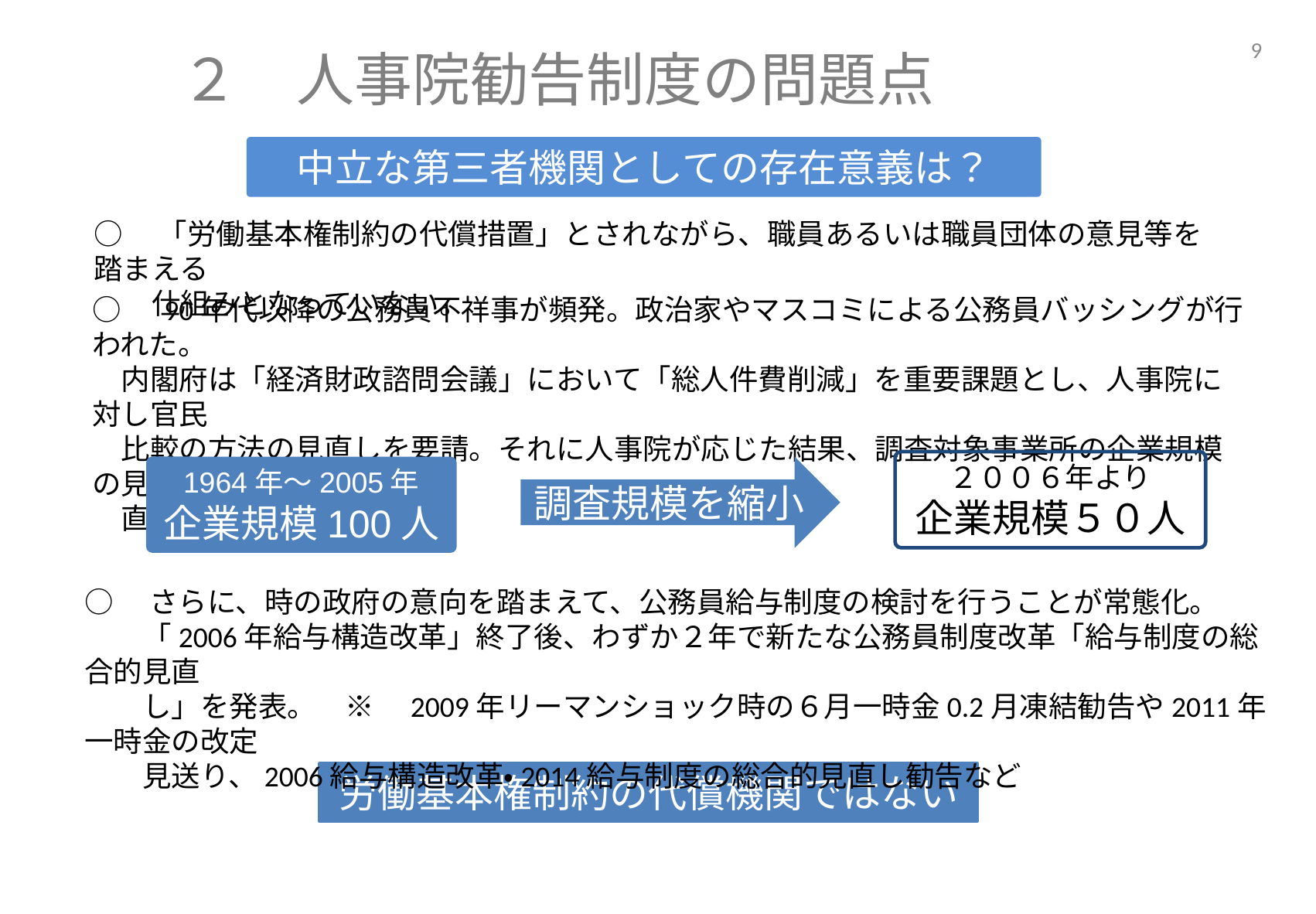

9
# ２　人事院勧告制度の問題点

中立な第三者機関としての存在意義は？
○　「労働基本権制約の代償措置」とされながら、職員あるいは職員団体の意見等を踏まえる
　　仕組みとなっていない。
○　90年代以降の公務員不祥事が頻発。政治家やマスコミによる公務員バッシングが行われた。
　内閣府は「経済財政諮問会議」において「総人件費削減」を重要課題とし、人事院に対し官民
　比較の方法の見直しを要請。それに人事院が応じた結果、調査対象事業所の企業規模の見
　直しが行われた。
２００６年より
企業規模５０人
1964年～2005年
企業規模100人
調査規模を縮小
○　さらに、時の政府の意向を踏まえて、公務員給与制度の検討を行うことが常態化。
　　「2006年給与構造改革」終了後、わずか２年で新たな公務員制度改革「給与制度の総合的見直
　　し」を発表。　※　2009年リーマンショック時の６月一時金0.2月凍結勧告や2011年一時金の改定
　　見送り、2006給与構造改革・2014給与制度の総合的見直し勧告など
労働基本権制約の代償機関ではない